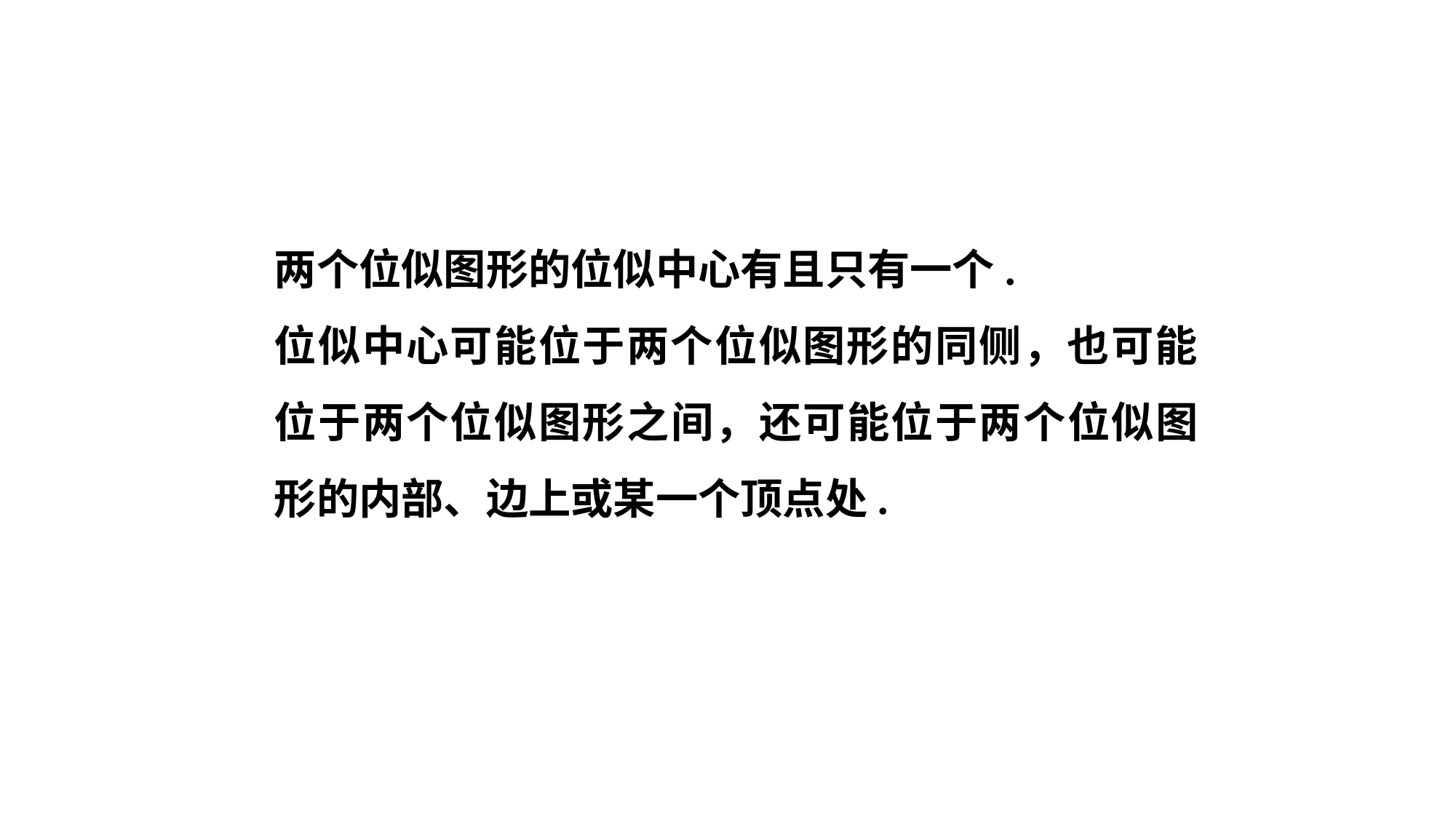

两个位似图形的位似中心有且只有一个.
位似中心可能位于两个位似图形的同侧，也可能位于两个位似图形之间，还可能位于两个位似图形的内部、边上或某一个顶点处.